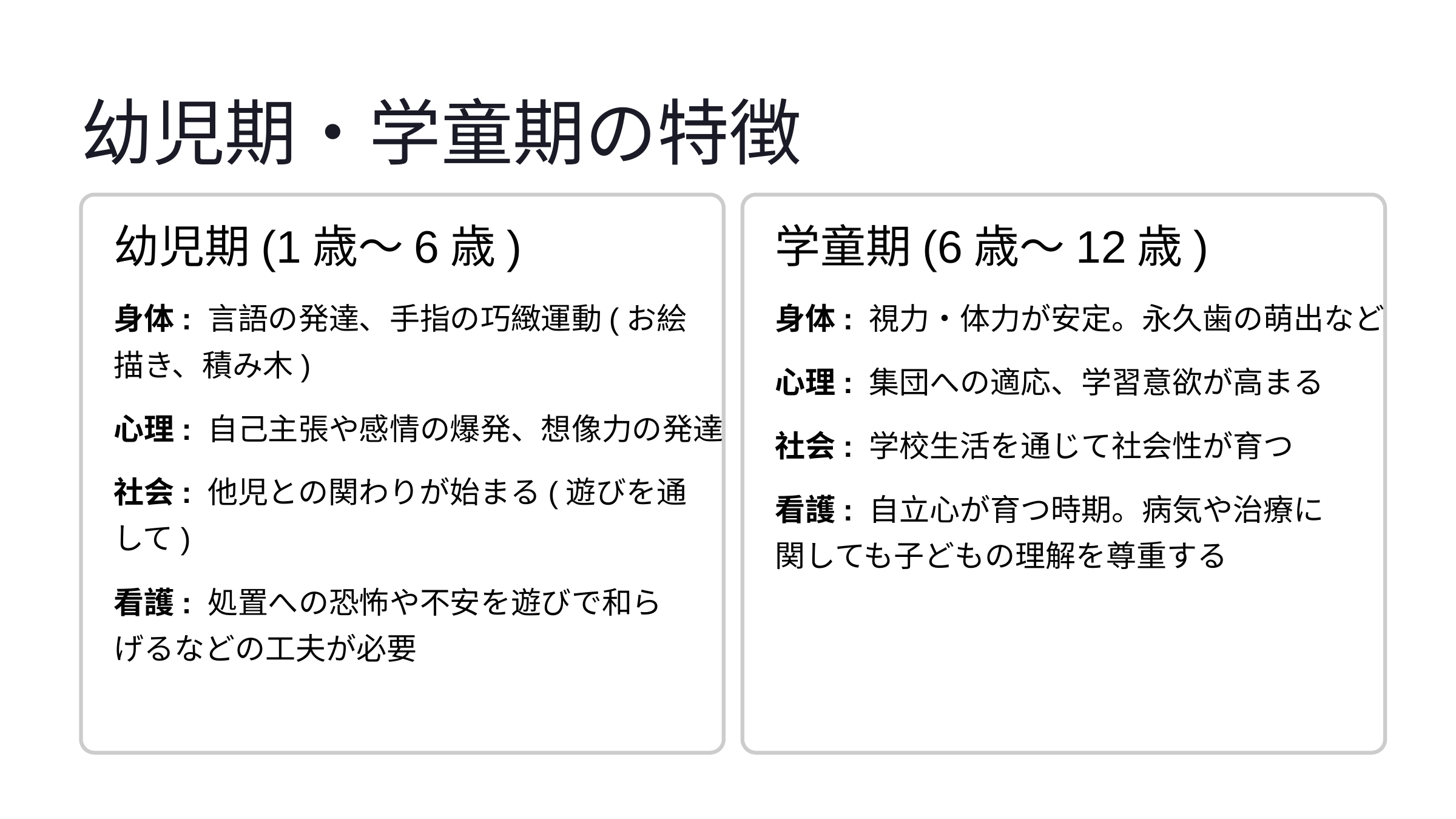

幼児期・学童期の特徴

幼児期(1歳〜6歳)
学童期(6歳〜12歳)
身体: 言語の発達、手指の巧緻運動(お絵描き、積み木)
身体: 視力・体力が安定。永久歯の萌出など
心理: 集団への適応、学習意欲が高まる
心理: 自己主張や感情の爆発、想像力の発達
社会: 学校生活を通じて社会性が育つ
社会: 他児との関わりが始まる(遊びを通して)
看護: 自立心が育つ時期。病気や治療に関しても子どもの理解を尊重する
看護: 処置への恐怖や不安を遊びで和らげるなどの工夫が必要